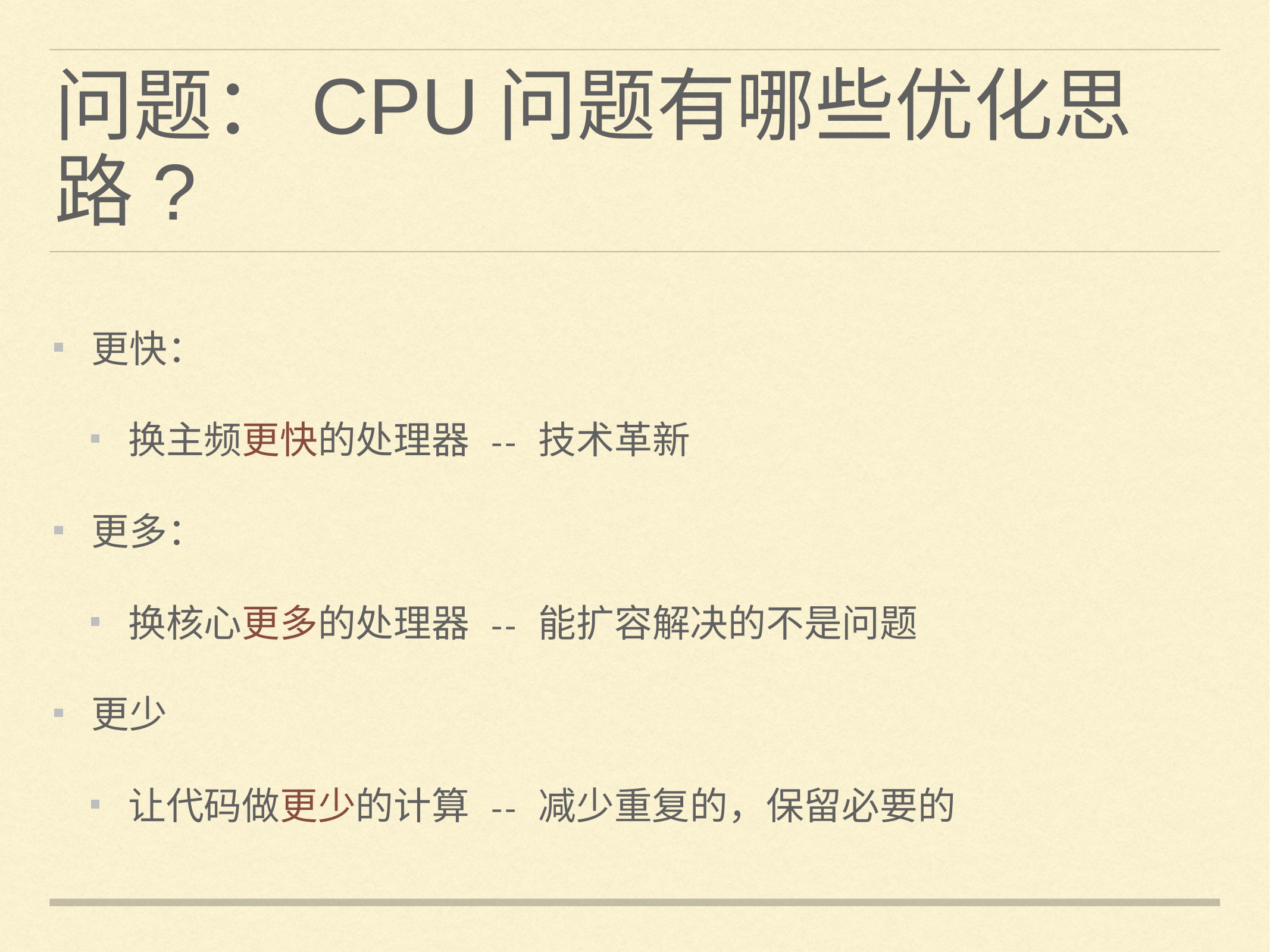

# 问题：CPU问题有哪些优化思路?
更快：
换主频更快的处理器 -- 技术革新
更多：
换核心更多的处理器 -- 能扩容解决的不是问题
更少
让代码做更少的计算 -- 减少重复的，保留必要的